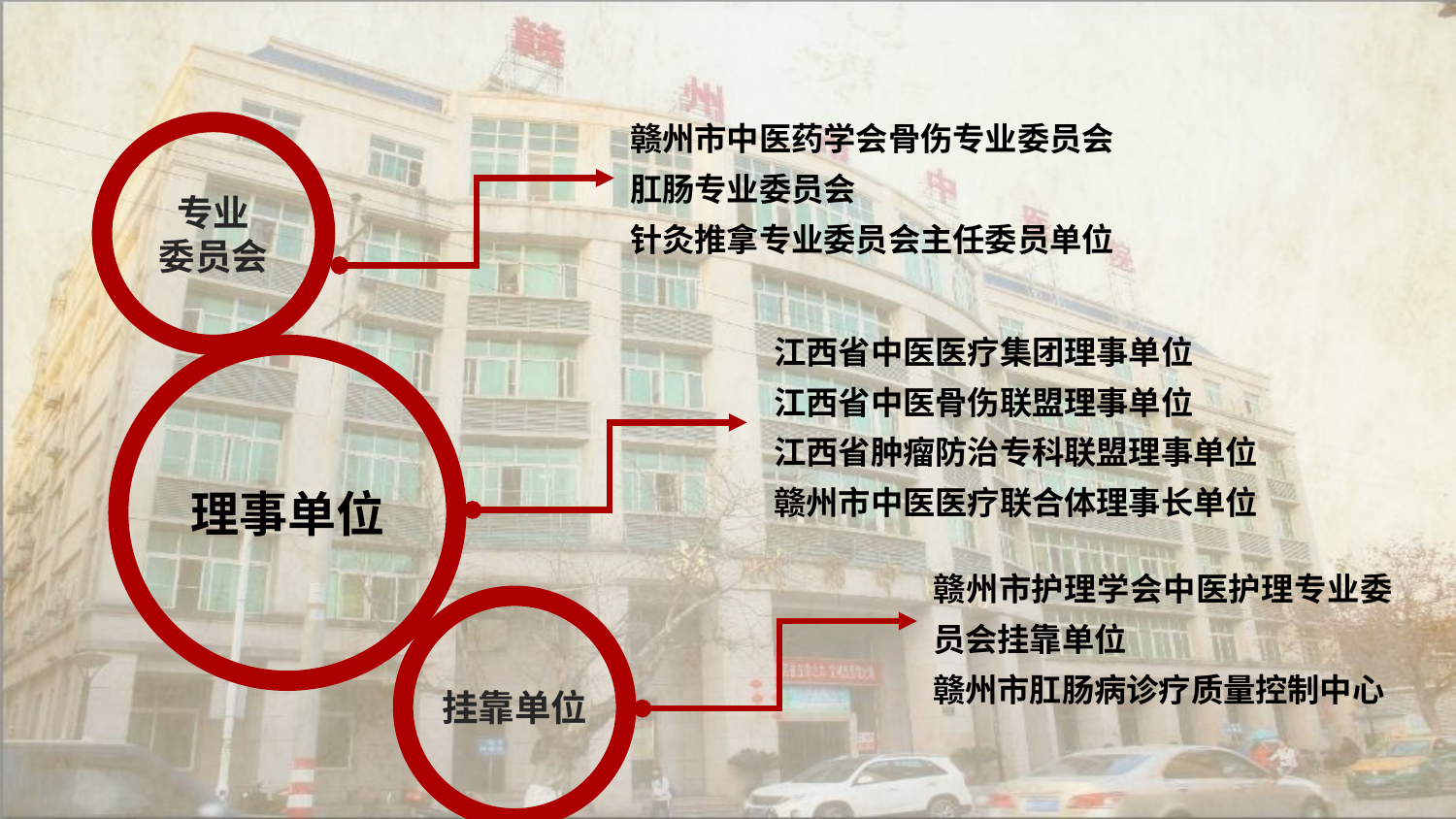

赣州市中医药学会骨伤专业委员会
肛肠专业委员会
针灸推拿专业委员会主任委员单位

专业
委员会

江西省中医医疗集团理事单位
江西省中医骨伤联盟理事单位
江西省肿瘤防治专科联盟理事单位
赣州市中医医疗联合体理事长单位
理事单位
赣州市护理学会中医护理专业委员会挂靠单位
赣州市肛肠病诊疗质量控制中心
挂靠单位